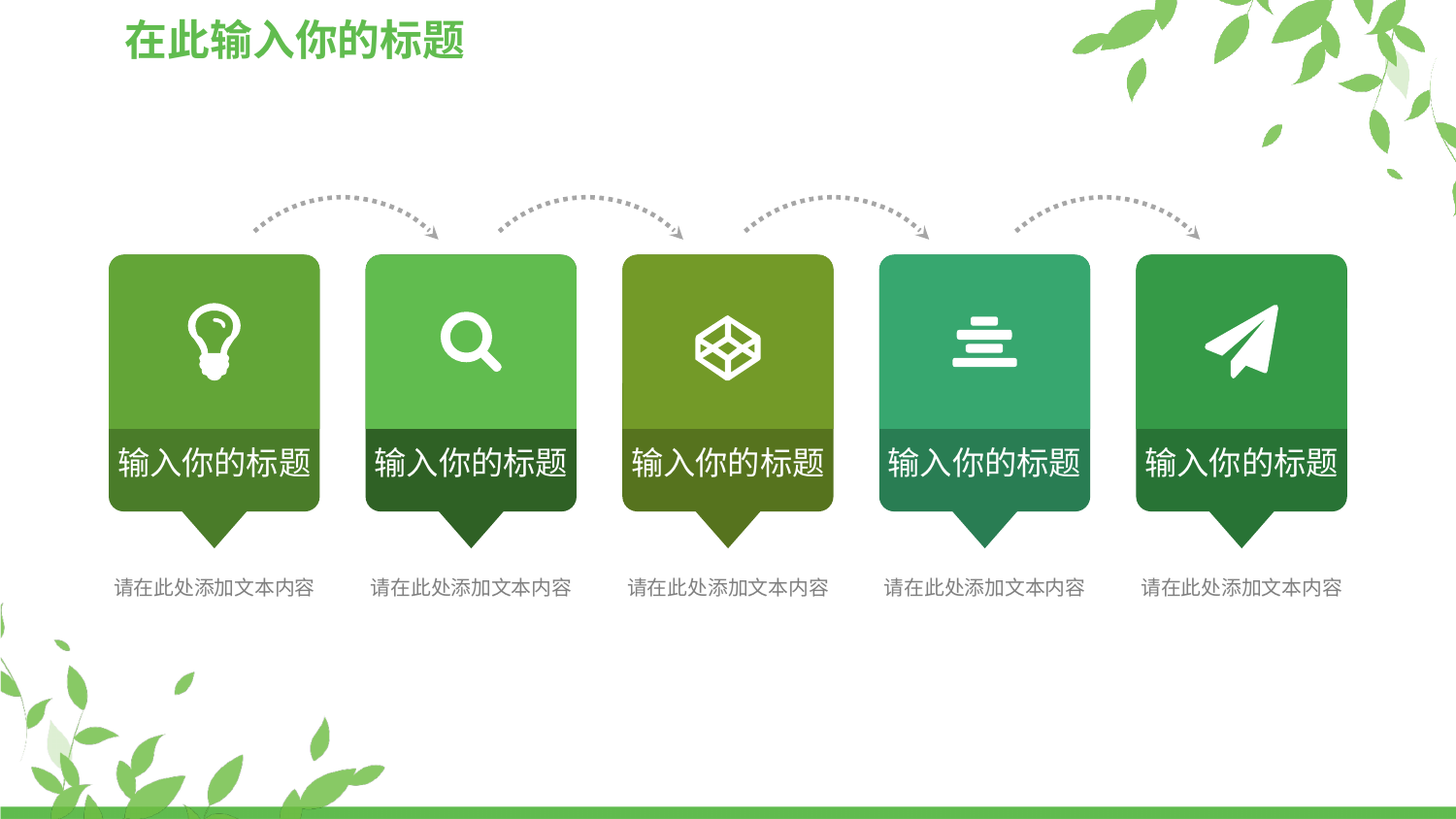

在此输入你的标题

输入你的标题

输入你的标题

输入你的标题

输入你的标题

输入你的标题

请在此处添加文本内容
请在此处添加文本内容
请在此处添加文本内容
请在此处添加文本内容
请在此处添加文本内容